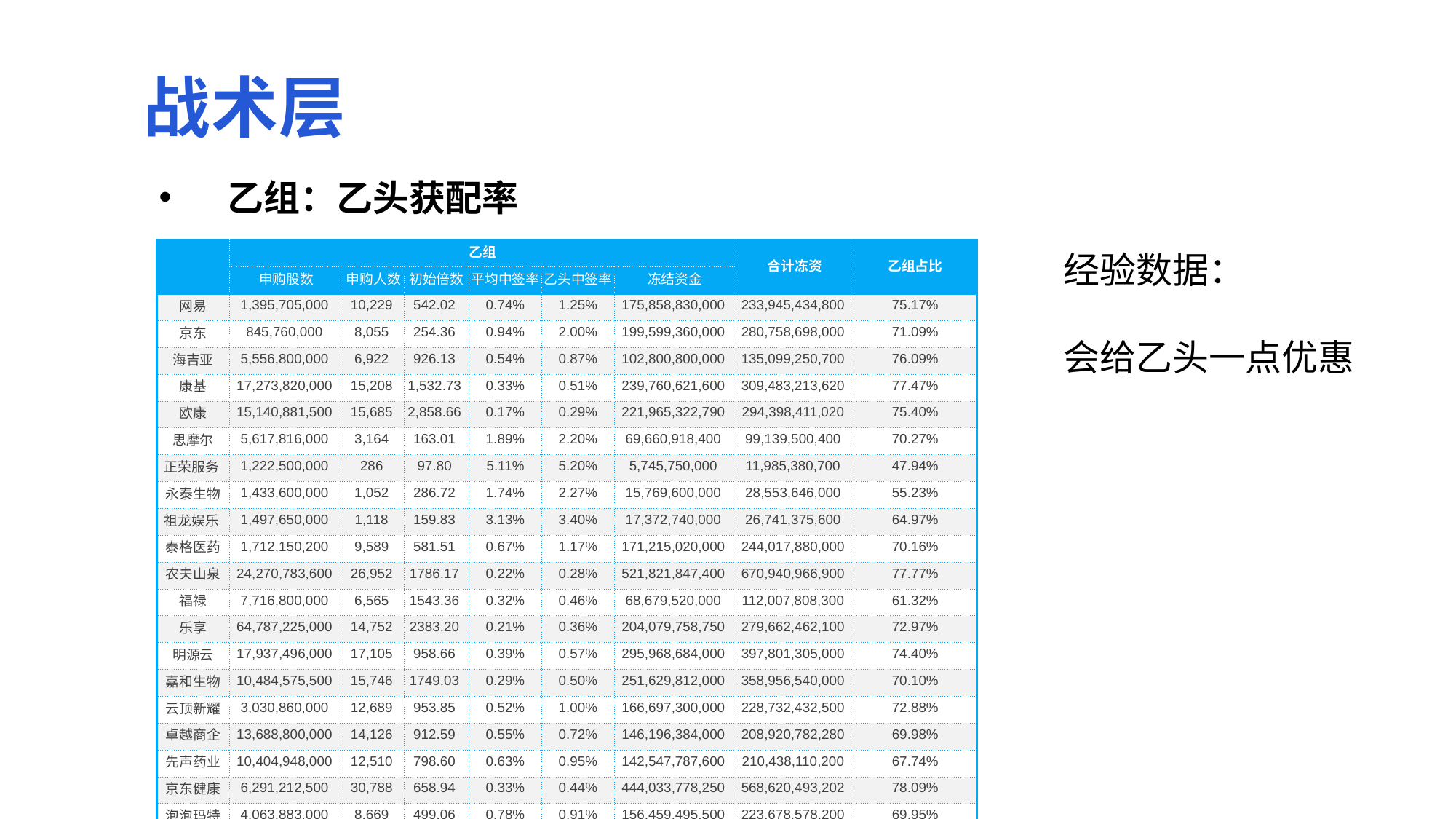

战术层
乙组：乙头获配率
|  | 乙组 |  |  |  |  |  | 合计冻资 | 乙组占比 |
| --- | --- | --- | --- | --- | --- | --- | --- | --- |
|  | 申购股数 | 申购人数 | 初始倍数 | 平均中签率 | 乙头中签率 | 冻结资金 |  |  |
| 网易 | 1,395,705,000 | 10,229 | 542.02 | 0.74% | 1.25% | 175,858,830,000 | 233,945,434,800 | 75.17% |
| 京东 | 845,760,000 | 8,055 | 254.36 | 0.94% | 2.00% | 199,599,360,000 | 280,758,698,000 | 71.09% |
| 海吉亚 | 5,556,800,000 | 6,922 | 926.13 | 0.54% | 0.87% | 102,800,800,000 | 135,099,250,700 | 76.09% |
| 康基 | 17,273,820,000 | 15,208 | 1,532.73 | 0.33% | 0.51% | 239,760,621,600 | 309,483,213,620 | 77.47% |
| 欧康 | 15,140,881,500 | 15,685 | 2,858.66 | 0.17% | 0.29% | 221,965,322,790 | 294,398,411,020 | 75.40% |
| 思摩尔 | 5,617,816,000 | 3,164 | 163.01 | 1.89% | 2.20% | 69,660,918,400 | 99,139,500,400 | 70.27% |
| 正荣服务 | 1,222,500,000 | 286 | 97.80 | 5.11% | 5.20% | 5,745,750,000 | 11,985,380,700 | 47.94% |
| 永泰生物 | 1,433,600,000 | 1,052 | 286.72 | 1.74% | 2.27% | 15,769,600,000 | 28,553,646,000 | 55.23% |
| 祖龙娱乐 | 1,497,650,000 | 1,118 | 159.83 | 3.13% | 3.40% | 17,372,740,000 | 26,741,375,600 | 64.97% |
| 泰格医药 | 1,712,150,200 | 9,589 | 581.51 | 0.67% | 1.17% | 171,215,020,000 | 244,017,880,000 | 70.16% |
| 农夫山泉 | 24,270,783,600 | 26,952 | 1786.17 | 0.22% | 0.28% | 521,821,847,400 | 670,940,966,900 | 77.77% |
| 福禄 | 7,716,800,000 | 6,565 | 1543.36 | 0.32% | 0.46% | 68,679,520,000 | 112,007,808,300 | 61.32% |
| 乐享 | 64,787,225,000 | 14,752 | 2383.20 | 0.21% | 0.36% | 204,079,758,750 | 279,662,462,100 | 72.97% |
| 明源云 | 17,937,496,000 | 17,105 | 958.66 | 0.39% | 0.57% | 295,968,684,000 | 397,801,305,000 | 74.40% |
| 嘉和生物 | 10,484,575,500 | 15,746 | 1749.03 | 0.29% | 0.50% | 251,629,812,000 | 358,956,540,000 | 70.10% |
| 云顶新耀 | 3,030,860,000 | 12,689 | 953.85 | 0.52% | 1.00% | 166,697,300,000 | 228,732,432,500 | 72.88% |
| 卓越商企 | 13,688,800,000 | 14,126 | 912.59 | 0.55% | 0.72% | 146,196,384,000 | 208,920,782,280 | 69.98% |
| 先声药业 | 10,404,948,000 | 12,510 | 798.60 | 0.63% | 0.95% | 142,547,787,600 | 210,438,110,200 | 67.74% |
| 京东健康 | 6,291,212,500 | 30,788 | 658.94 | 0.33% | 0.44% | 444,033,778,250 | 568,620,493,202 | 78.09% |
| 泡泡玛特 | 4,063,883,000 | 8,669 | 499.06 | 0.78% | 0.91% | 156,459,495,500 | 223,678,578,200 | 69.95% |
| 医渡科技 | 21,274,095,000 | 44,452 | 2719.60 | 0.18% | 0.30% | 559,508,698,500 | 672,263,473,440 | 83.23% |
经验数据：

会给乙头一点优惠